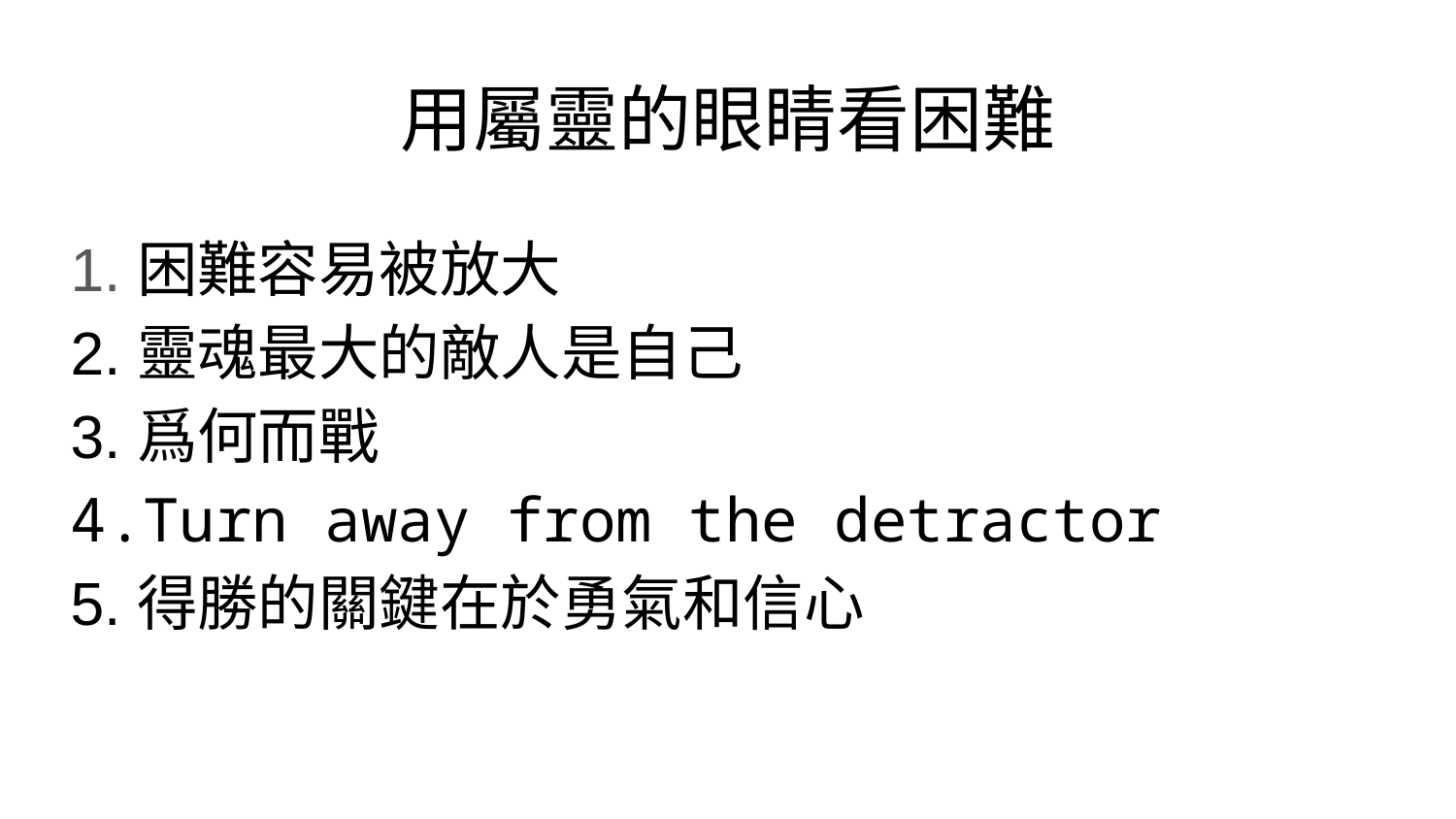

# 用屬靈的眼睛看困難
困難容易被放大
靈魂最大的敵人是自己
爲何而戰
Turn away from the detractor
得勝的關鍵在於勇氣和信心